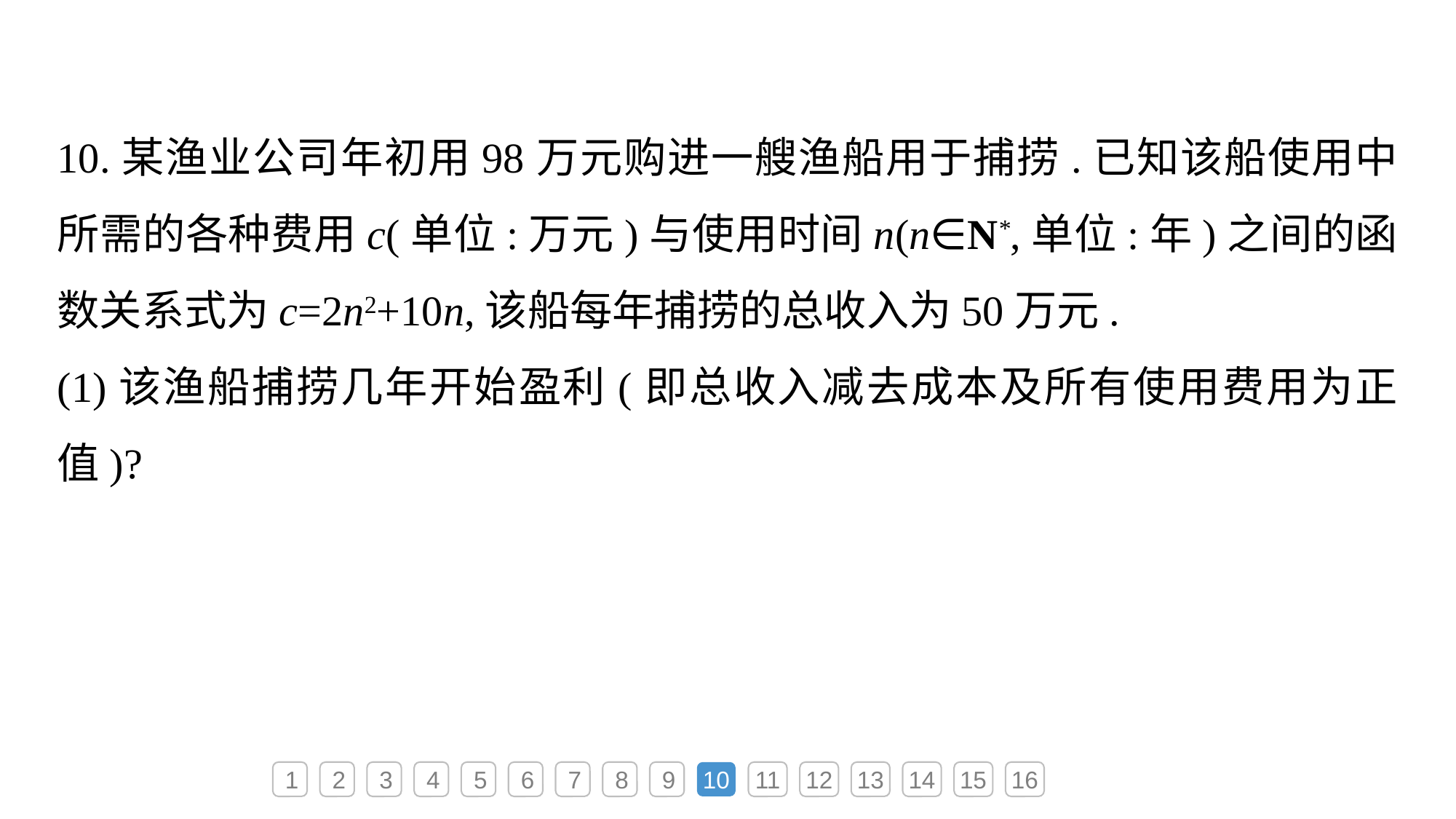

10.某渔业公司年初用98万元购进一艘渔船用于捕捞.已知该船使用中所需的各种费用c(单位:万元)与使用时间n(n∈N*,单位:年)之间的函数关系式为c=2n2+10n,该船每年捕捞的总收入为50万元.
(1)该渔船捕捞几年开始盈利(即总收入减去成本及所有使用费用为正值)?
1
2
3
4
5
6
7
8
9
10
11
12
13
14
15
16